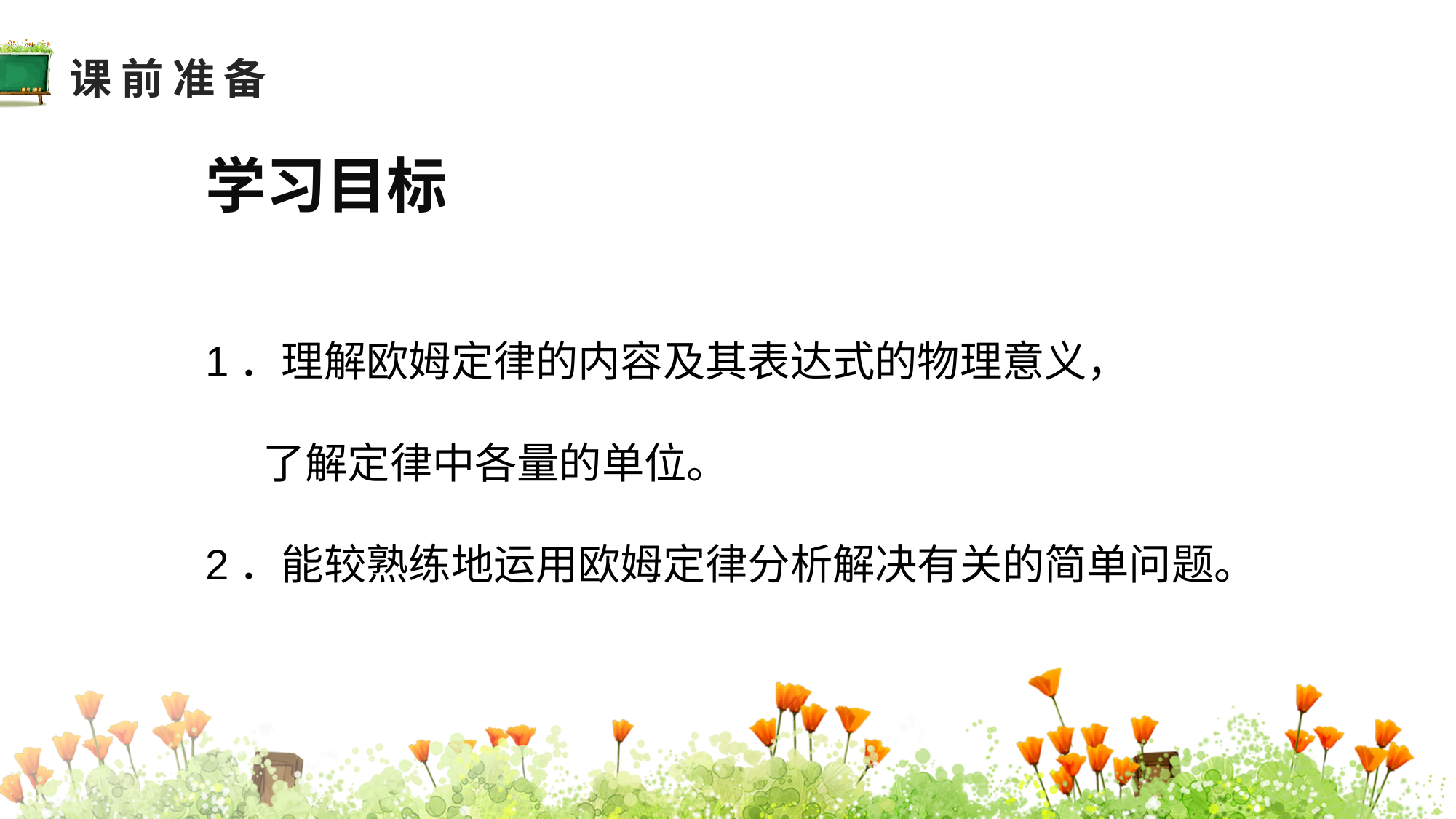

课前准备
学习目标
教学分析
1．理解欧姆定律的内容及其表达式的物理意义，
     了解定律中各量的单位。
2．能较熟练地运用欧姆定律分析解决有关的简单问题。